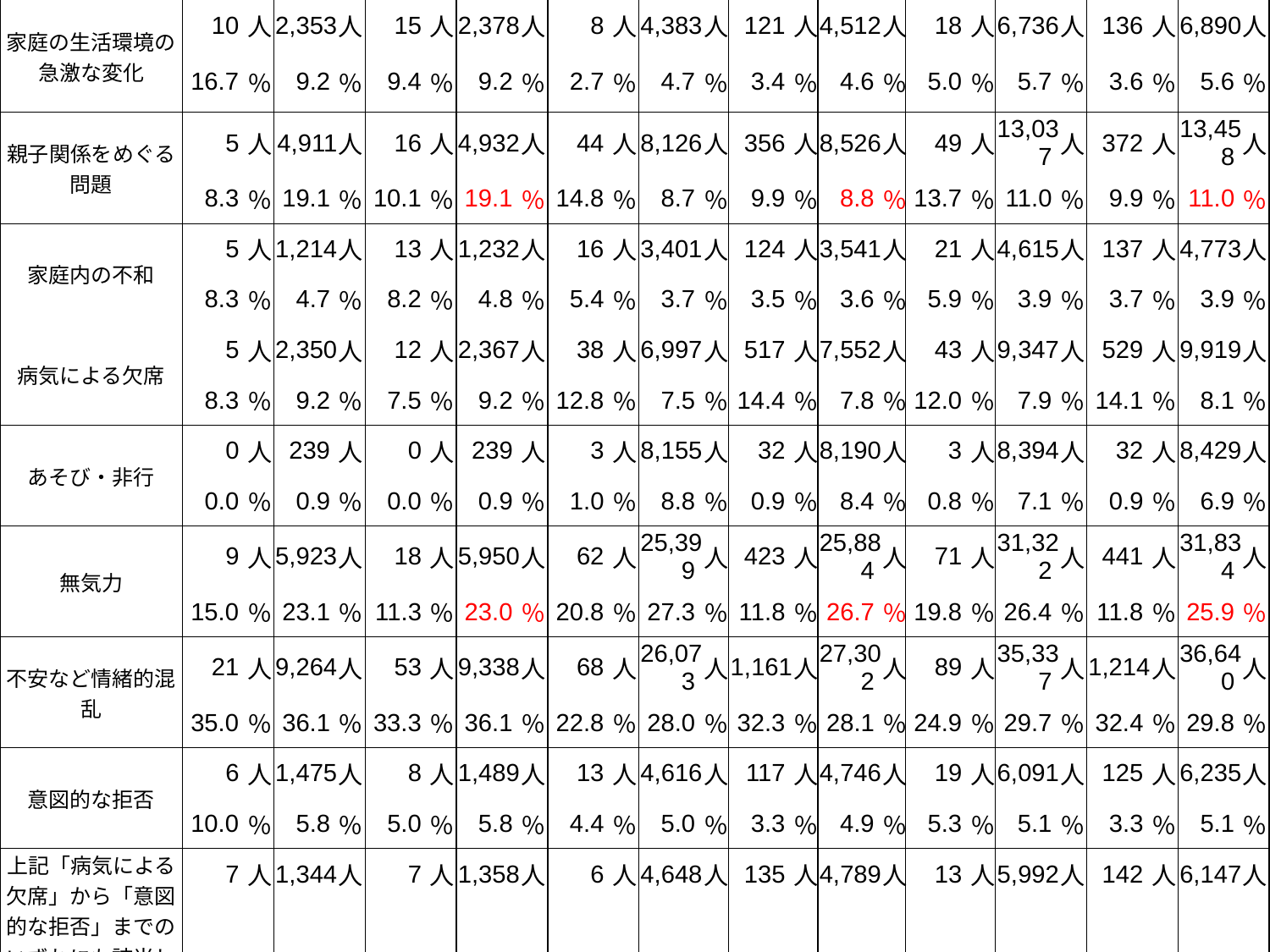

| 家庭の生活環境の急激な変化 | 10 | 人 | 2,353 | 人 | 15 | 人 | 2,378 | 人 | 8 | 人 | 4,383 | 人 | 121 | 人 | 4,512 | 人 | 18 | 人 | 6,736 | 人 | 136 | 人 | 6,890 | 人 |
| --- | --- | --- | --- | --- | --- | --- | --- | --- | --- | --- | --- | --- | --- | --- | --- | --- | --- | --- | --- | --- | --- | --- | --- | --- |
|  | 16.7 | ％ | 9.2 | ％ | 9.4 | ％ | 9.2 | ％ | 2.7 | ％ | 4.7 | ％ | 3.4 | ％ | 4.6 | ％ | 5.0 | ％ | 5.7 | ％ | 3.6 | ％ | 5.6 | ％ |
| 親子関係をめぐる問題 | 5 | 人 | 4,911 | 人 | 16 | 人 | 4,932 | 人 | 44 | 人 | 8,126 | 人 | 356 | 人 | 8,526 | 人 | 49 | 人 | 13,037 | 人 | 372 | 人 | 13,458 | 人 |
|  | 8.3 | ％ | 19.1 | ％ | 10.1 | ％ | 19.1 | ％ | 14.8 | ％ | 8.7 | ％ | 9.9 | ％ | 8.8 | ％ | 13.7 | ％ | 11.0 | ％ | 9.9 | ％ | 11.0 | ％ |
| 家庭内の不和 | 5 | 人 | 1,214 | 人 | 13 | 人 | 1,232 | 人 | 16 | 人 | 3,401 | 人 | 124 | 人 | 3,541 | 人 | 21 | 人 | 4,615 | 人 | 137 | 人 | 4,773 | 人 |
|  | 8.3 | ％ | 4.7 | ％ | 8.2 | ％ | 4.8 | ％ | 5.4 | ％ | 3.7 | ％ | 3.5 | ％ | 3.6 | ％ | 5.9 | ％ | 3.9 | ％ | 3.7 | ％ | 3.9 | ％ |
| 病気による欠席 | 5 | 人 | 2,350 | 人 | 12 | 人 | 2,367 | 人 | 38 | 人 | 6,997 | 人 | 517 | 人 | 7,552 | 人 | 43 | 人 | 9,347 | 人 | 529 | 人 | 9,919 | 人 |
|  | 8.3 | ％ | 9.2 | ％ | 7.5 | ％ | 9.2 | ％ | 12.8 | ％ | 7.5 | ％ | 14.4 | ％ | 7.8 | ％ | 12.0 | ％ | 7.9 | ％ | 14.1 | ％ | 8.1 | ％ |
| あそび・非行 | 0 | 人 | 239 | 人 | 0 | 人 | 239 | 人 | 3 | 人 | 8,155 | 人 | 32 | 人 | 8,190 | 人 | 3 | 人 | 8,394 | 人 | 32 | 人 | 8,429 | 人 |
|  | 0.0 | ％ | 0.9 | ％ | 0.0 | ％ | 0.9 | ％ | 1.0 | ％ | 8.8 | ％ | 0.9 | ％ | 8.4 | ％ | 0.8 | ％ | 7.1 | ％ | 0.9 | ％ | 6.9 | ％ |
| 無気力 | 9 | 人 | 5,923 | 人 | 18 | 人 | 5,950 | 人 | 62 | 人 | 25,399 | 人 | 423 | 人 | 25,884 | 人 | 71 | 人 | 31,322 | 人 | 441 | 人 | 31,834 | 人 |
|  | 15.0 | ％ | 23.1 | ％ | 11.3 | ％ | 23.0 | ％ | 20.8 | ％ | 27.3 | ％ | 11.8 | ％ | 26.7 | ％ | 19.8 | ％ | 26.4 | ％ | 11.8 | ％ | 25.9 | ％ |
| 不安など情緒的混乱 | 21 | 人 | 9,264 | 人 | 53 | 人 | 9,338 | 人 | 68 | 人 | 26,073 | 人 | 1,161 | 人 | 27,302 | 人 | 89 | 人 | 35,337 | 人 | 1,214 | 人 | 36,640 | 人 |
|  | 35.0 | ％ | 36.1 | ％ | 33.3 | ％ | 36.1 | ％ | 22.8 | ％ | 28.0 | ％ | 32.3 | ％ | 28.1 | ％ | 24.9 | ％ | 29.7 | ％ | 32.4 | ％ | 29.8 | ％ |
| 意図的な拒否 | 6 | 人 | 1,475 | 人 | 8 | 人 | 1,489 | 人 | 13 | 人 | 4,616 | 人 | 117 | 人 | 4,746 | 人 | 19 | 人 | 6,091 | 人 | 125 | 人 | 6,235 | 人 |
|  | 10.0 | ％ | 5.8 | ％ | 5.0 | ％ | 5.8 | ％ | 4.4 | ％ | 5.0 | ％ | 3.3 | ％ | 4.9 | ％ | 5.3 | ％ | 5.1 | ％ | 3.3 | ％ | 5.1 | ％ |
| 上記「病気による欠席」から「意図的な拒否」までのいずれにも該当しない，本人に関わる問題 | 7 | 人 | 1,344 | 人 | 7 | 人 | 1,358 | 人 | 6 | 人 | 4,648 | 人 | 135 | 人 | 4,789 | 人 | 13 | 人 | 5,992 | 人 | 142 | 人 | 6,147 | 人 |
|  | 11.7 | ％ | 5.2 | ％ | 4.4 | ％ | 5.3 | ％ | 2.0 | ％ | 5.0 | ％ | 3.8 | ％ | 4.9 | ％ | 3.6 | ％ | 5.0 | ％ | 3.8 | ％ | 5.0 | ％ |